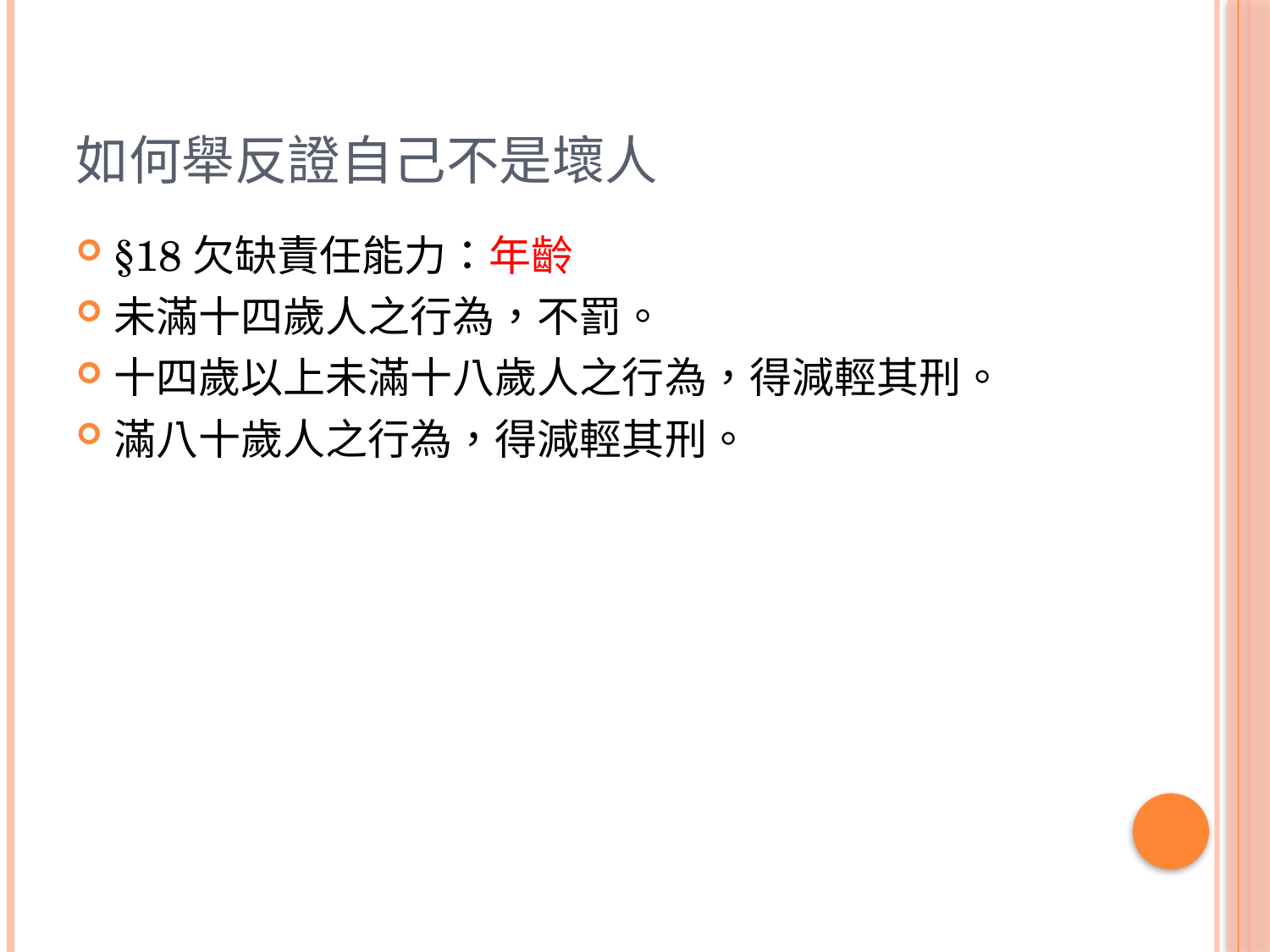

# 如何舉反證自己不是壞人
§18欠缺責任能力：年齡
未滿十四歲人之行為，不罰。
十四歲以上未滿十八歲人之行為，得減輕其刑。
滿八十歲人之行為，得減輕其刑。